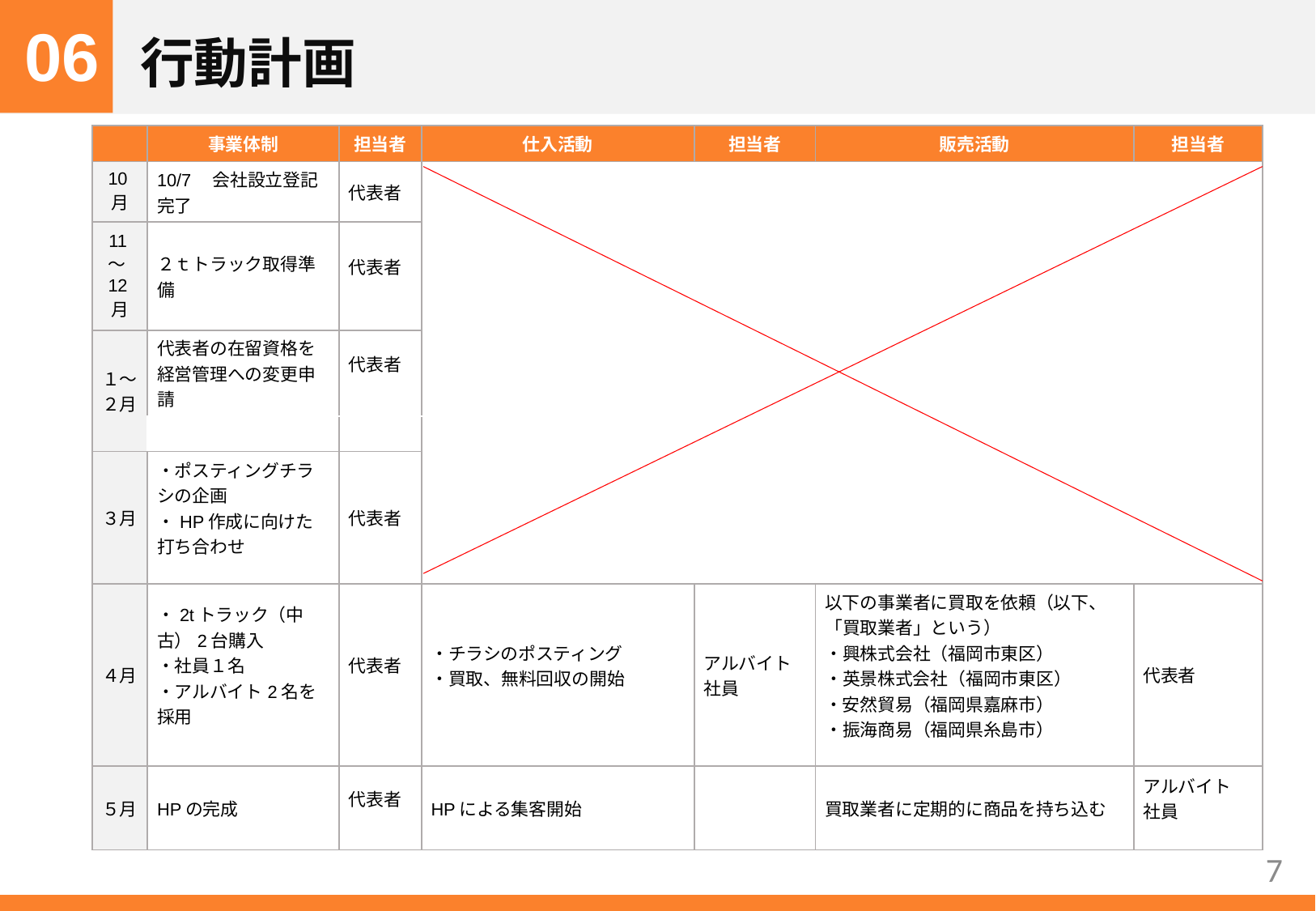

06
# 行動計画
|  | 事業体制 | 担当者 | 仕入活動 | 担当者 | 販売活動 | 担当者 |
| --- | --- | --- | --- | --- | --- | --- |
| 10月 | 10/7　会社設立登記完了 | 代表者 |  |  |  |  |
| 11～12月 | ２ｔトラック取得準備 | 代表者 |  |  |  |  |
| １～２月 | 代表者の在留資格を経営管理への変更申請 | 代表者 |  |  |  |  |
|  |  |  |  |  |  |  |
| ３月 | ・ポスティングチラシの企画 ・HP作成に向けた打ち合わせ | 代表者 |  |  |  |  |
| ４月 | ・2tトラック（中古）2台購入 ・社員１名 ・アルバイト2名を採用 | 代表者 | ・チラシのポスティング ・買取、無料回収の開始 | アルバイト 社員 | 以下の事業者に買取を依頼（以下、「買取業者」という） ・興株式会社（福岡市東区） ・英景株式会社（福岡市東区） ・安然貿易（福岡県嘉麻市） ・振海商易（福岡県糸島市） | 代表者 |
| ５月 | HPの完成 | 代表者 | HPによる集客開始 |  | 買取業者に定期的に商品を持ち込む | アルバイト 社員 |
7